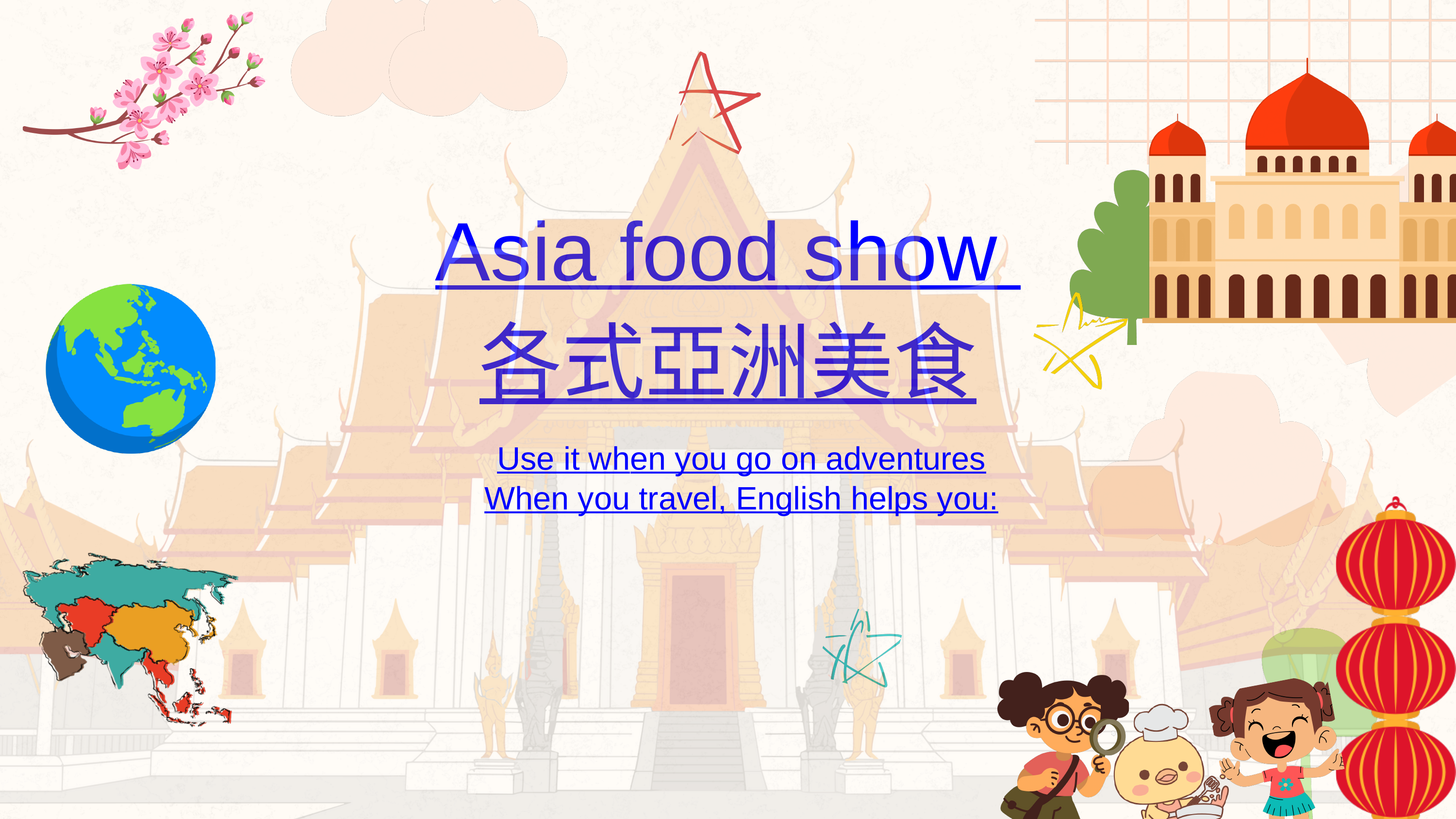

Asia food show
各式亞洲美食

Use it when you go on adventures
When you travel, English helps you: